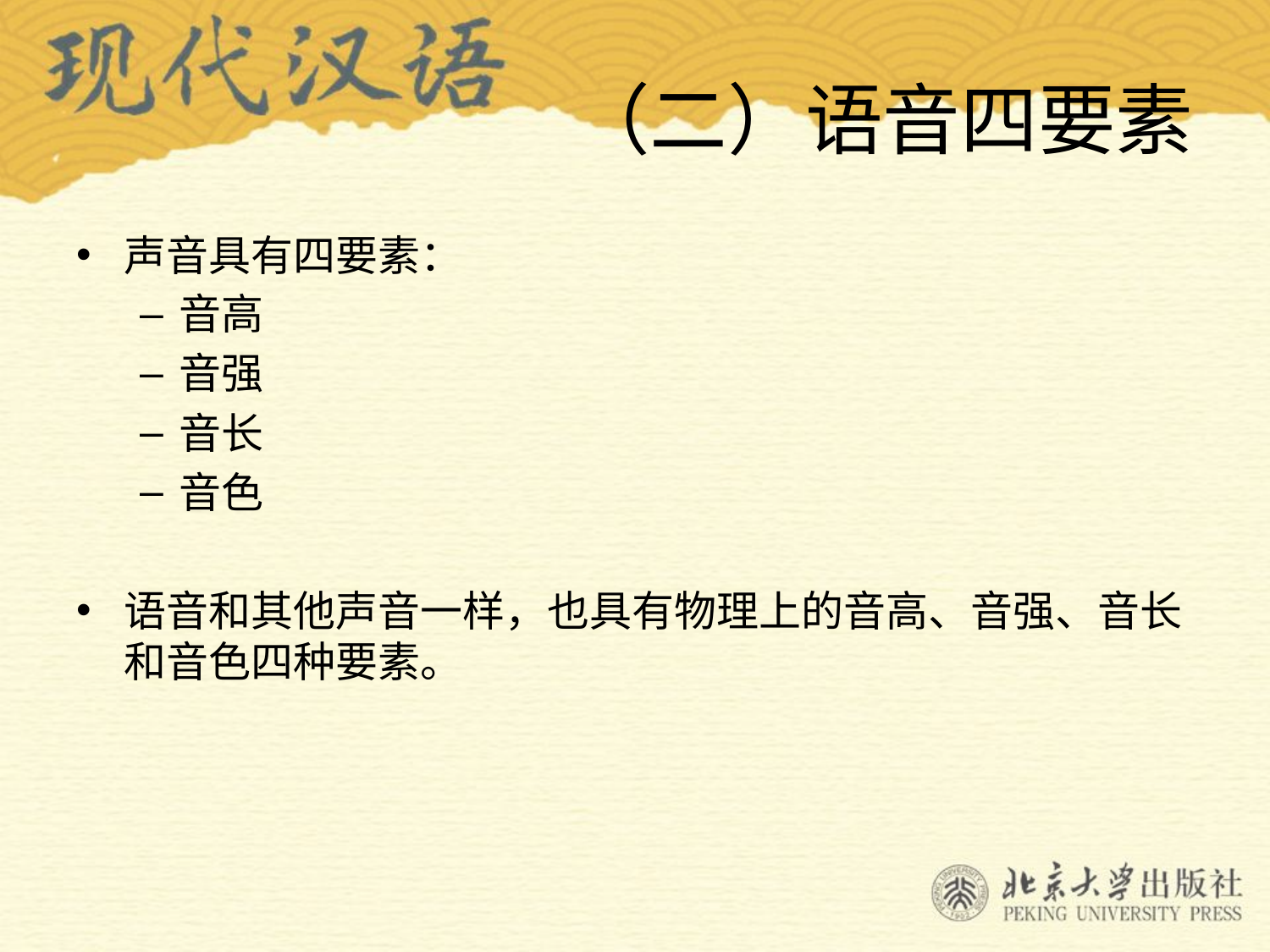

# （二）语音四要素
声音具有四要素：
音高
音强
音长
音色

语音和其他声音一样，也具有物理上的音高、音强、音长和音色四种要素。